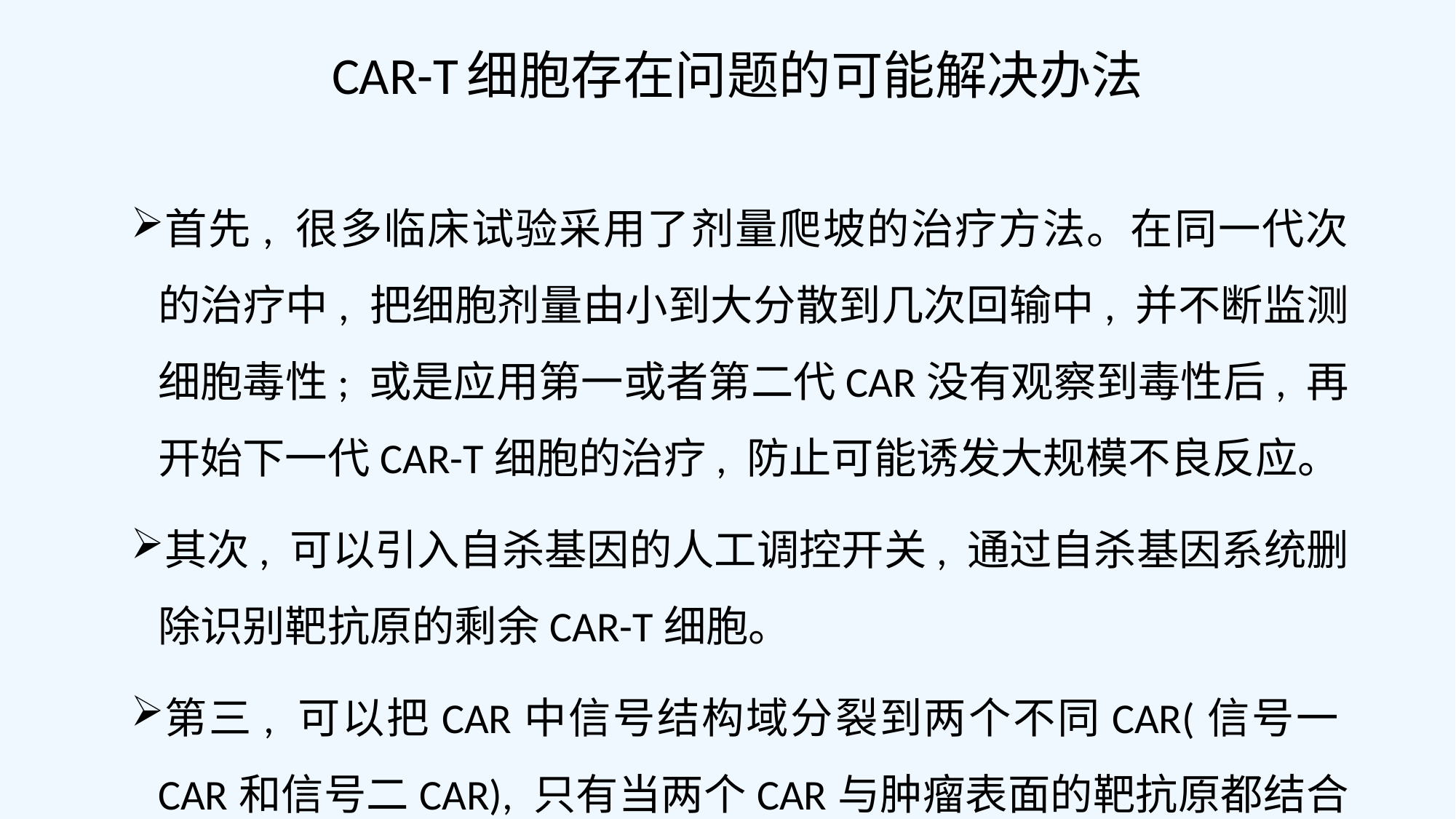

# CAR-T细胞存在问题的可能解决办法
首先, 很多临床试验采用了剂量爬坡的治疗方法。在同一代次的治疗中, 把细胞剂量由小到大分散到几次回输中, 并不断监测细胞毒性; 或是应用第一或者第二代CAR没有观察到毒性后, 再开始下一代CAR-T细胞的治疗, 防止可能诱发大规模不良反应。
其次, 可以引入自杀基因的人工调控开关, 通过自杀基因系统删除识别靶抗原的剩余CAR-T细胞。
第三, 可以把CAR中信号结构域分裂到两个不同CAR(信号一CAR和信号二CAR), 只有当两个CAR与肿瘤表面的靶抗原都结合以后, 才能完全激活应答。
第四, 除了激活受体外, 还可以引入抑制性CAR。
最后, 还可以根据靶抗原表达水平, 微调CAR亲和性。